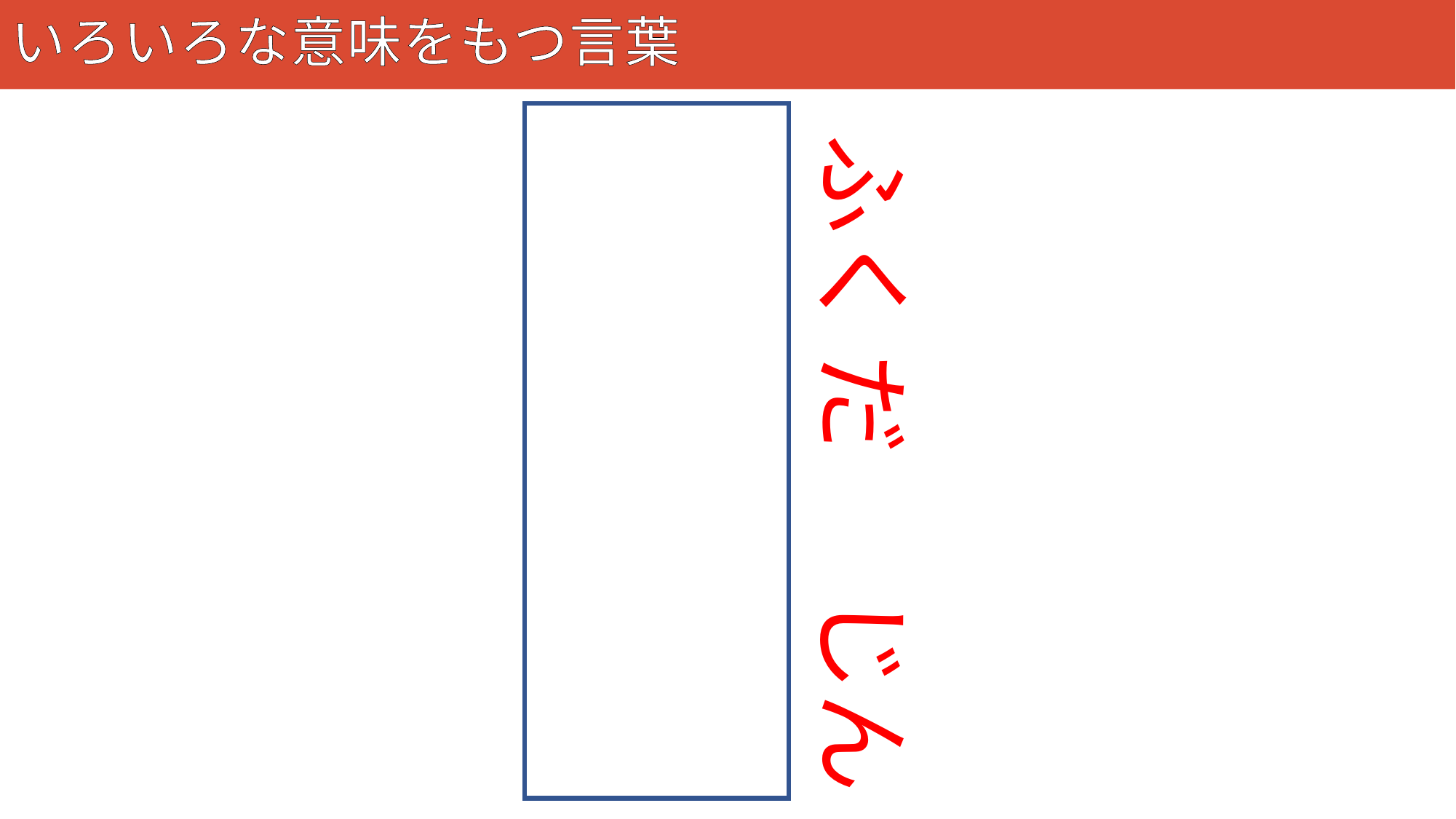

# いろいろな意味をもつ言葉
132

副大臣
ふく
だい
じん